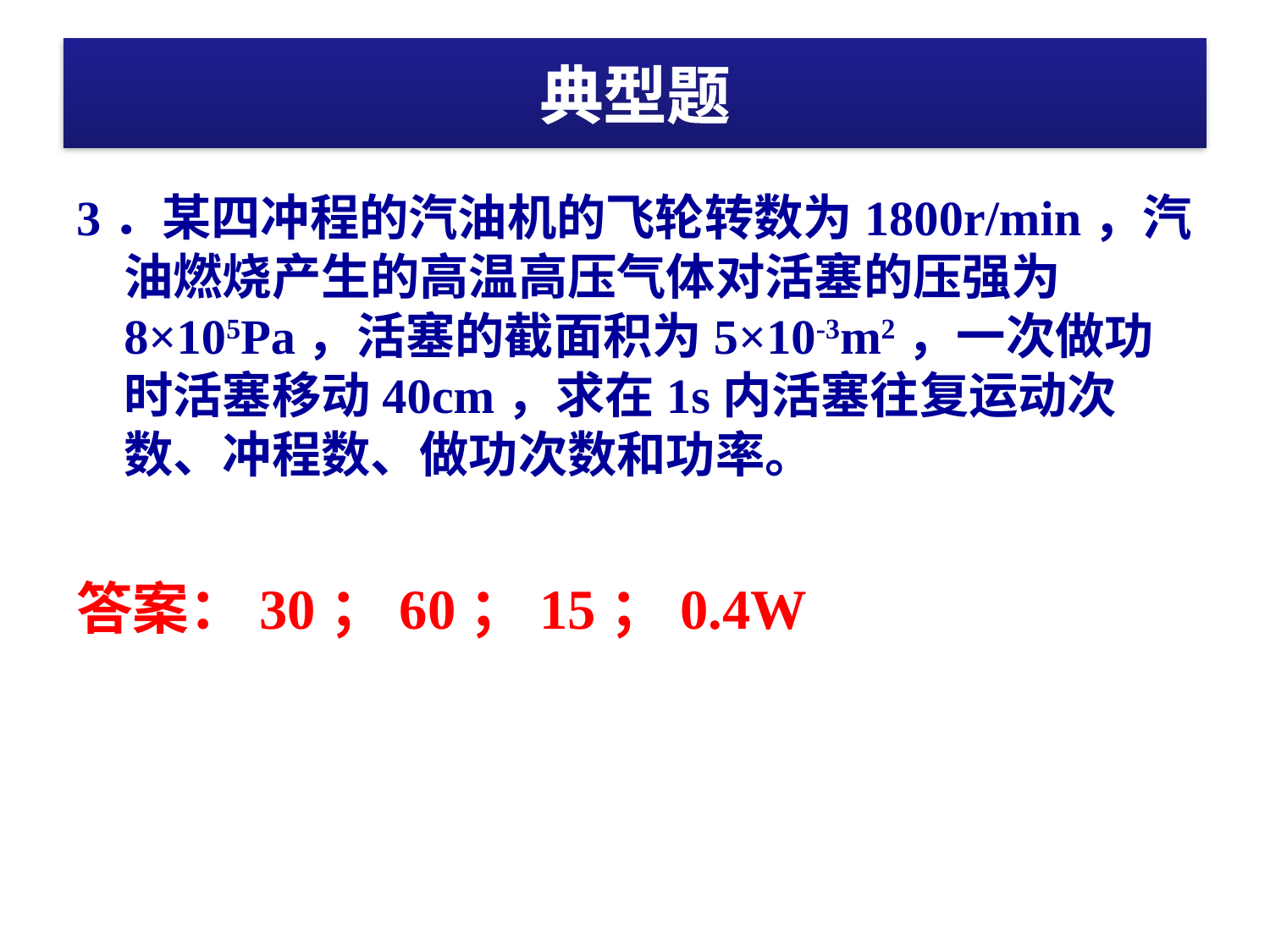

# 典型题
3．某四冲程的汽油机的飞轮转数为1800r/min，汽油燃烧产生的高温高压气体对活塞的压强为8×105Pa，活塞的截面积为5×10-3m2，一次做功时活塞移动40cm，求在1s内活塞往复运动次数、冲程数、做功次数和功率。

答案：30；60；15；0.4W